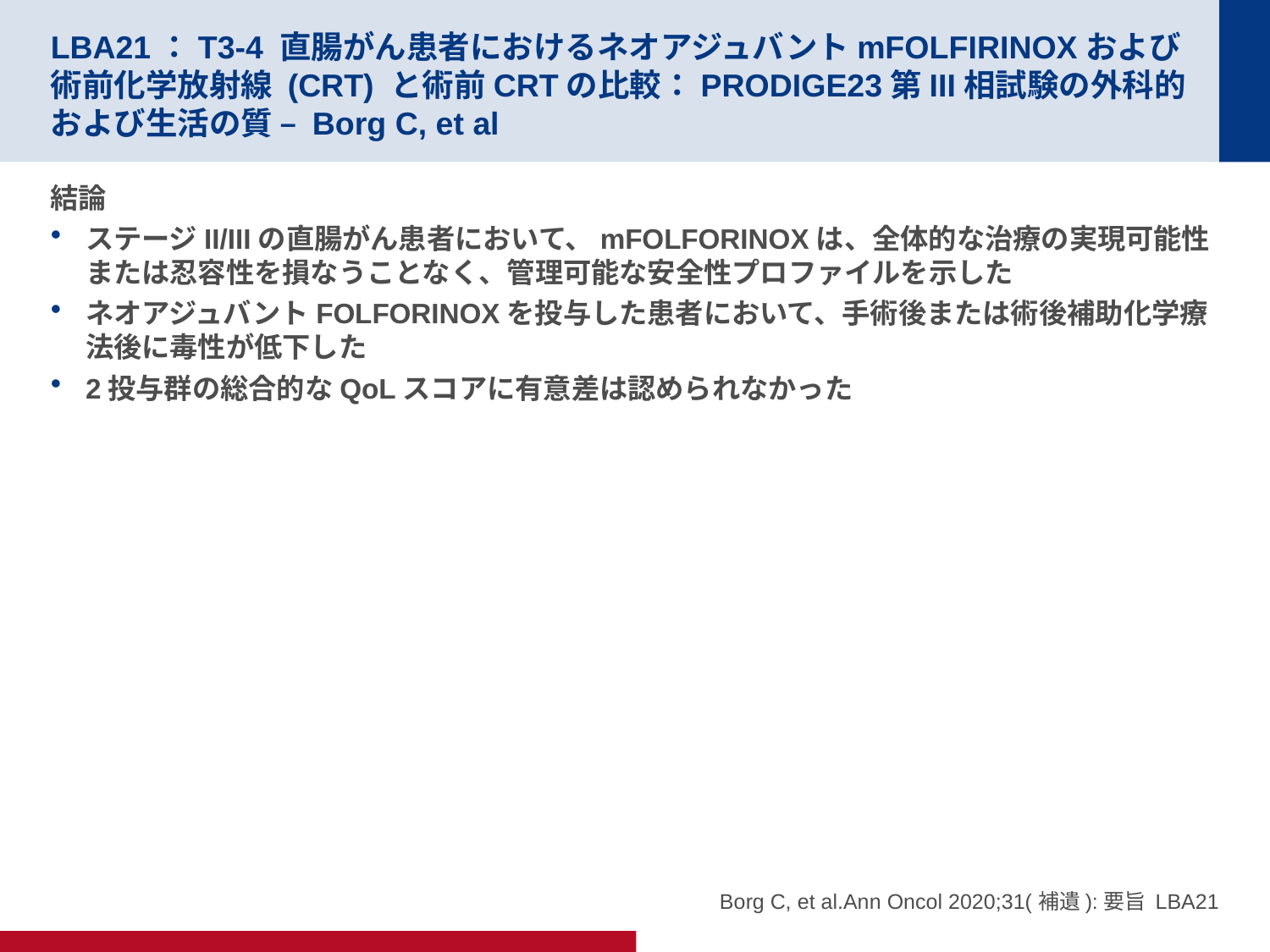

# LBA21：T3-4 直腸がん患者におけるネオアジュバントmFOLFIRINOXおよび術前化学放射線 (CRT) と術前CRTの比較：PRODIGE23第III相試験の外科的および生活の質 – Borg C, et al
結論
ステージII/IIIの直腸がん患者において、mFOLFORINOXは、全体的な治療の実現可能性または忍容性を損なうことなく、管理可能な安全性プロファイルを示した
ネオアジュバントFOLFORINOXを投与した患者において、手術後または術後補助化学療法後に毒性が低下した
2投与群の総合的なQoLスコアに有意差は認められなかった
Borg C, et al.Ann Oncol 2020;31(補遺):要旨 LBA21